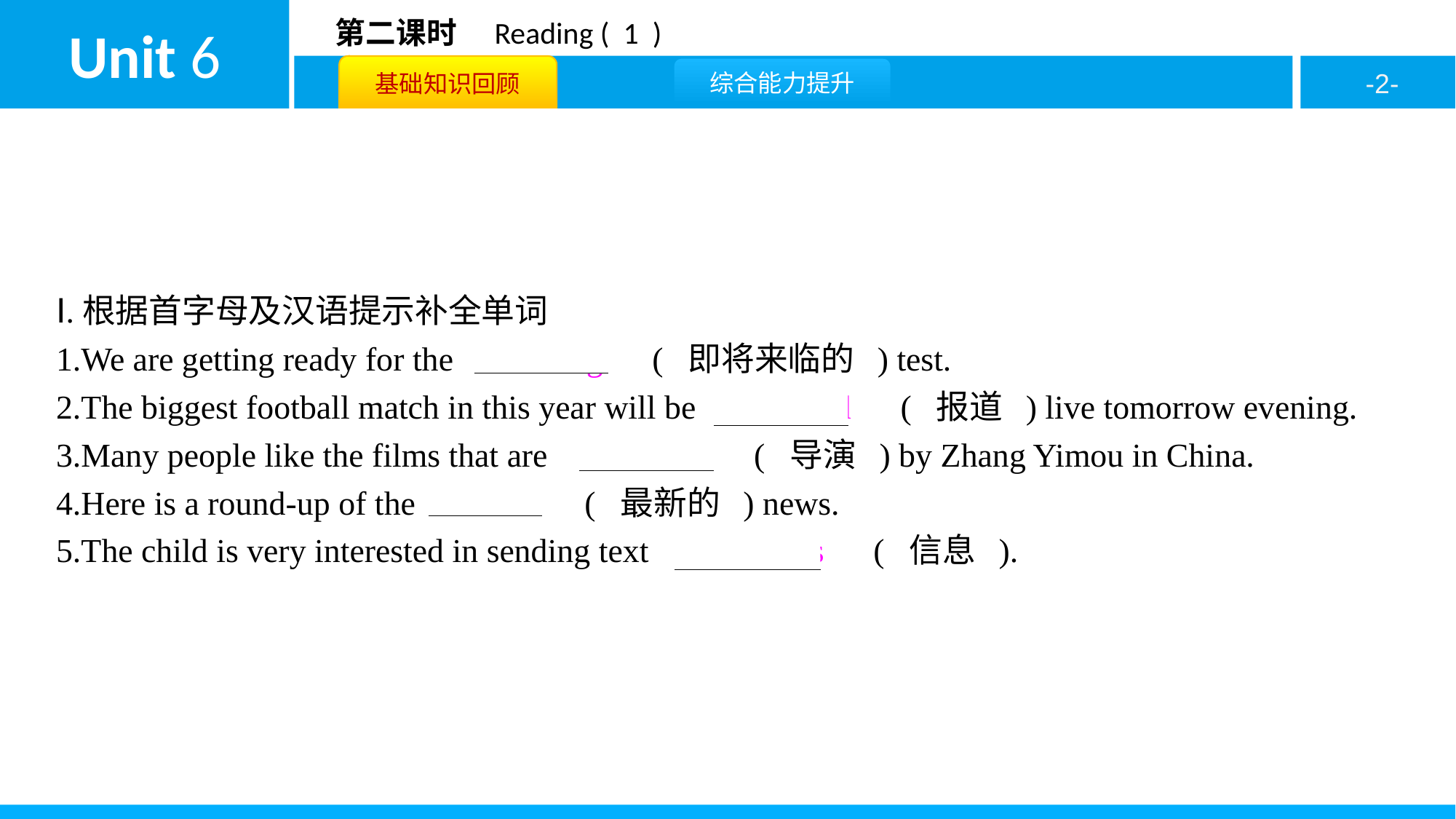

Ⅰ.根据首字母及汉语提示补全单词
1.We are getting ready for the　coming　(  即将来临的  ) test.
2.The biggest football match in this year will be　covered　(  报道  ) live tomorrow evening.
3.Many people like the films that are　directed　(  导演  ) by Zhang Yimou in China.
4.Here is a round-up of the　latest　(  最新的  ) news.
5.The child is very interested in sending text　messages　(  信息  ).